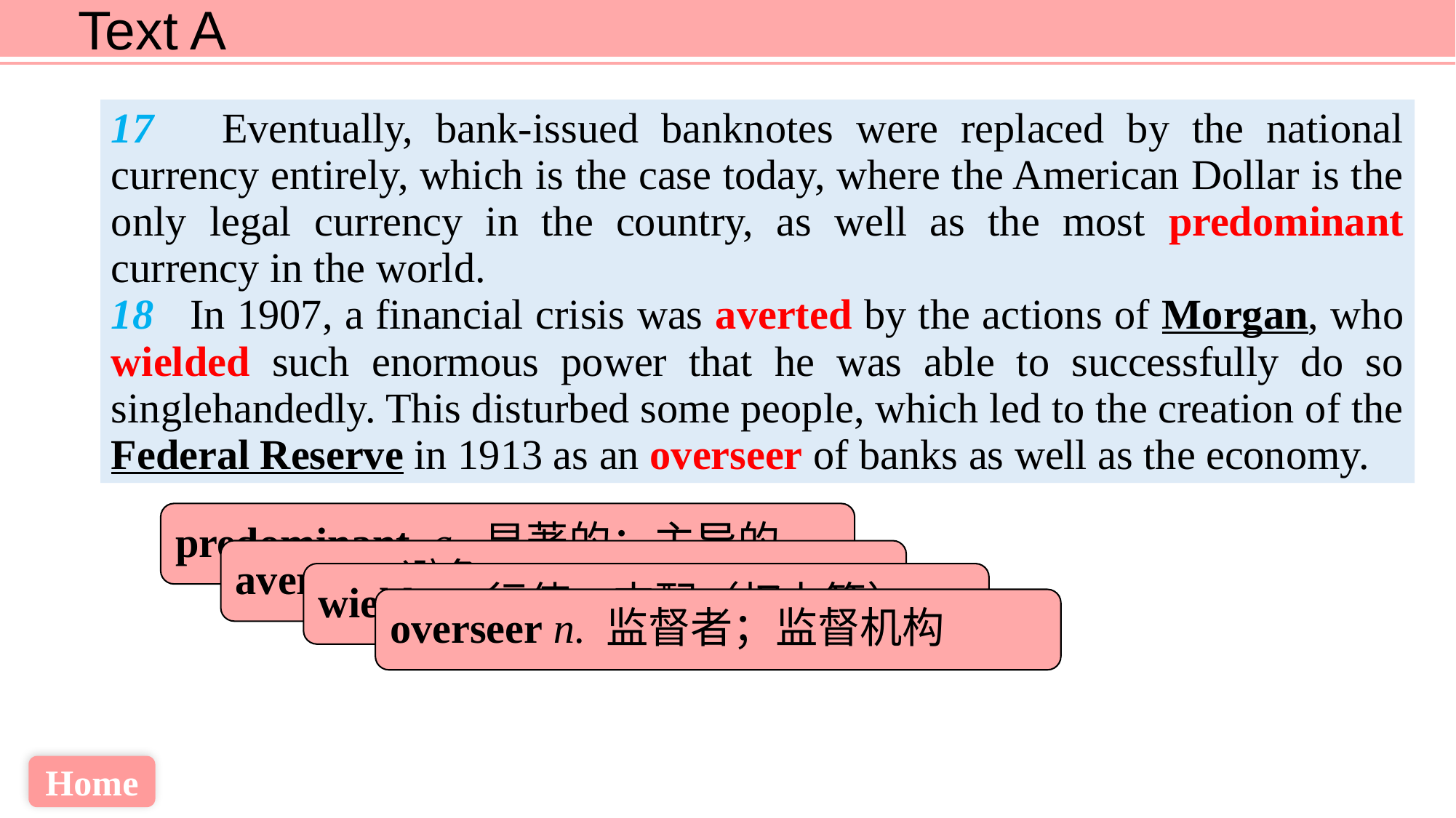

17   Eventually, bank-issued banknotes were replaced by the national currency entirely, which is the case today, where the American Dollar is the only legal currency in the country, as well as the most predominant currency in the world.
18   In 1907, a financial crisis was averted by the actions of Morgan, who wielded such enormous power that he was able to successfully do so singlehandedly. This disturbed some people, which led to the creation of the Federal Reserve in 1913 as an overseer of banks as well as the economy.

predominant  a. 显著的；主导的
avert  v. 避免
wield  v. 行使；支配（权力等）
overseer n. 监督者；监督机构